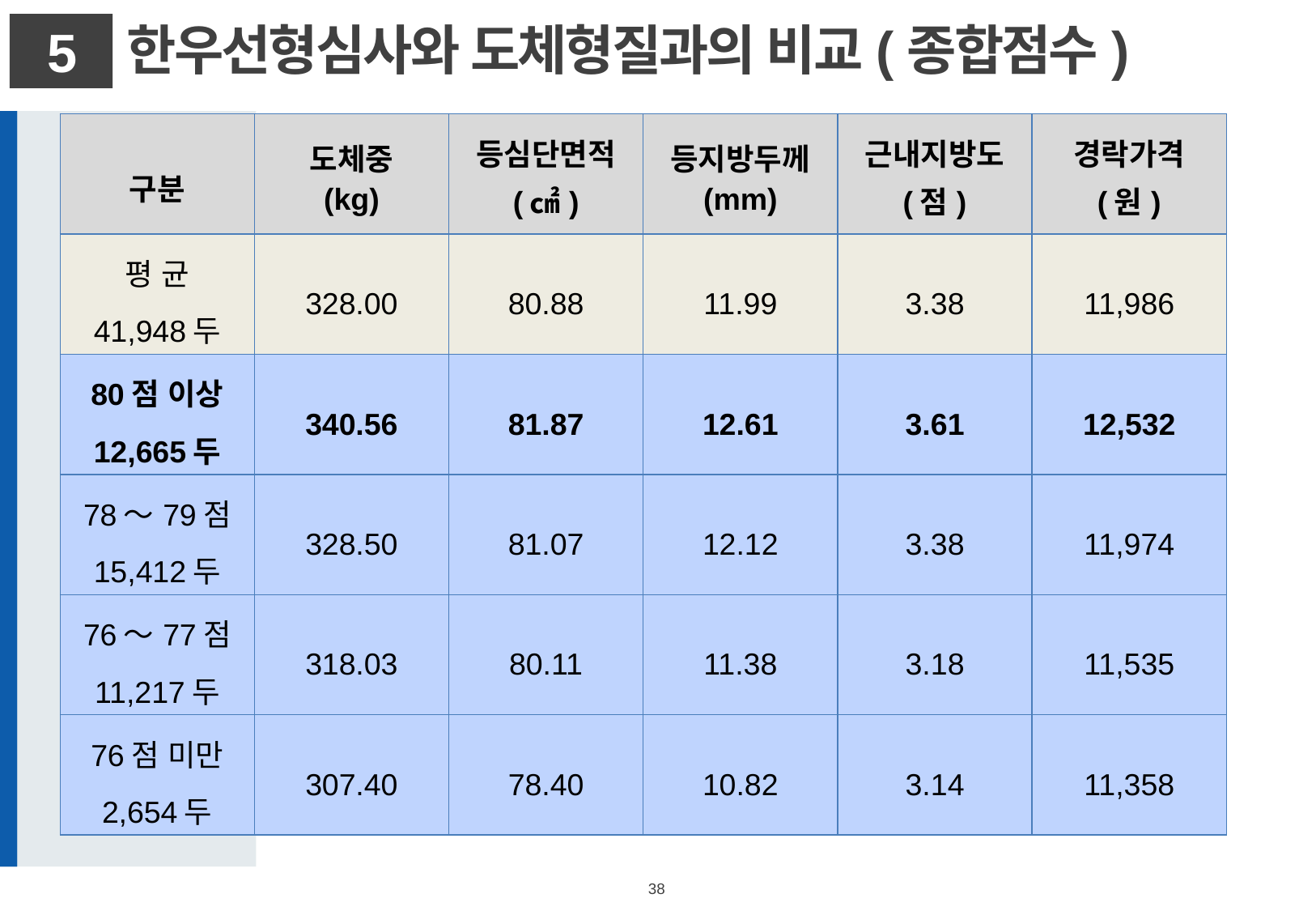

한우선형심사와 도체형질과의 비교(종합점수)
5
| 구분 | 도체중 (kg) | 등심단면적 (㎠) | 등지방두께 (mm) | 근내지방도 (점) | 경락가격 (원) |
| --- | --- | --- | --- | --- | --- |
| 평 균 41,948두 | 328.00 | 80.88 | 11.99 | 3.38 | 11,986 |
| 80점 이상 12,665두 | 340.56 | 81.87 | 12.61 | 3.61 | 12,532 |
| 78～79점 15,412두 | 328.50 | 81.07 | 12.12 | 3.38 | 11,974 |
| 76～77점 11,217두 | 318.03 | 80.11 | 11.38 | 3.18 | 11,535 |
| 76점 미만 2,654두 | 307.40 | 78.40 | 10.82 | 3.14 | 11,358 |
38